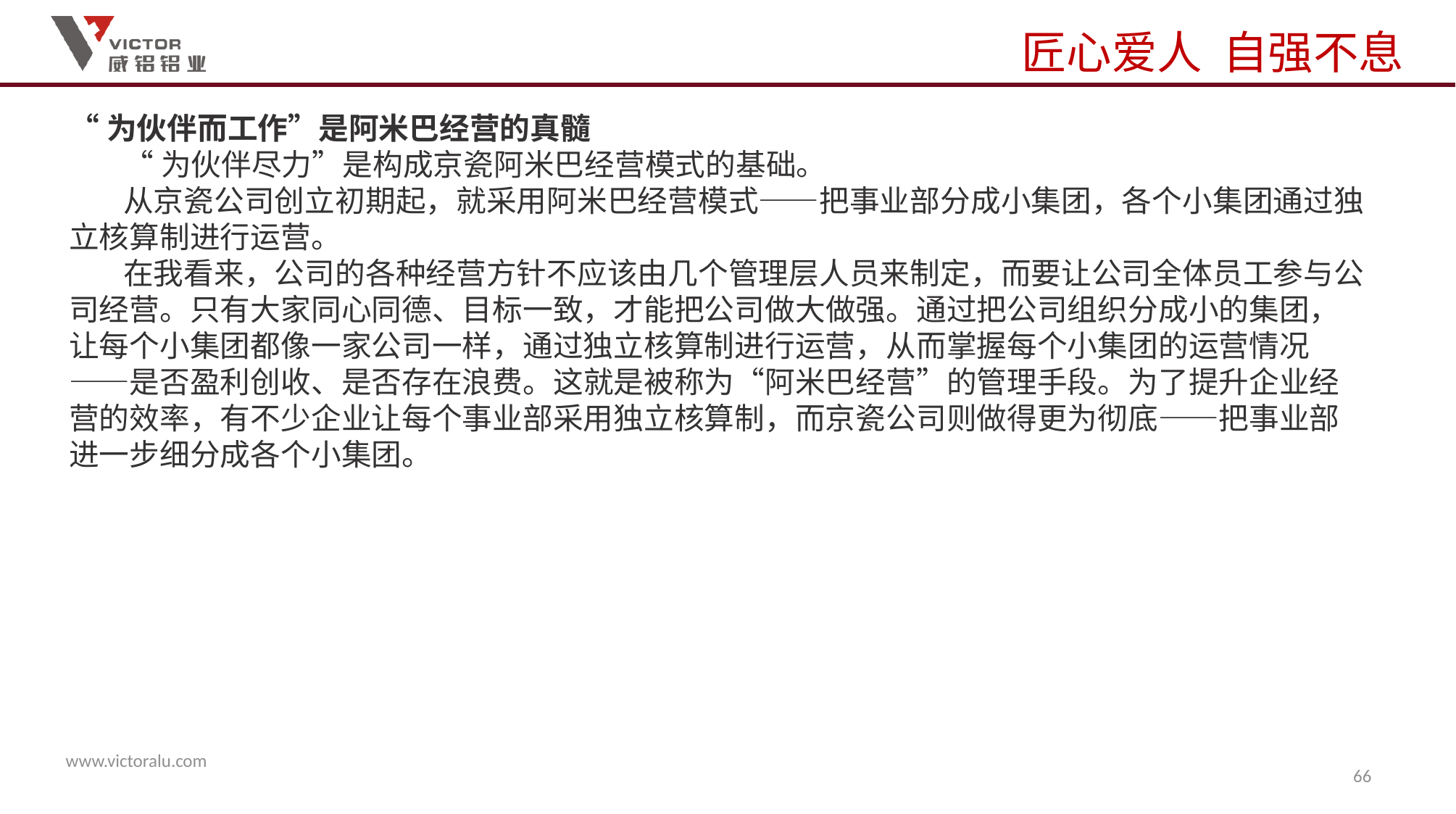

“为伙伴而工作”是阿米巴经营的真髓
“为伙伴尽力”是构成京瓷阿米巴经营模式的基础。
从京瓷公司创立初期起，就采用阿米巴经营模式——把事业部分成小集团，各个小集团通过独立核算制进行运营。
在我看来，公司的各种经营方针不应该由几个管理层人员来制定，而要让公司全体员工参与公司经营。只有大家同心同德、目标一致，才能把公司做大做强。通过把公司组织分成小的集团，让每个小集团都像一家公司一样，通过独立核算制进行运营，从而掌握每个小集团的运营情况——是否盈利创收、是否存在浪费。这就是被称为“阿米巴经营”的管理手段。为了提升企业经营的效率，有不少企业让每个事业部采用独立核算制，而京瓷公司则做得更为彻底——把事业部进一步细分成各个小集团。
66